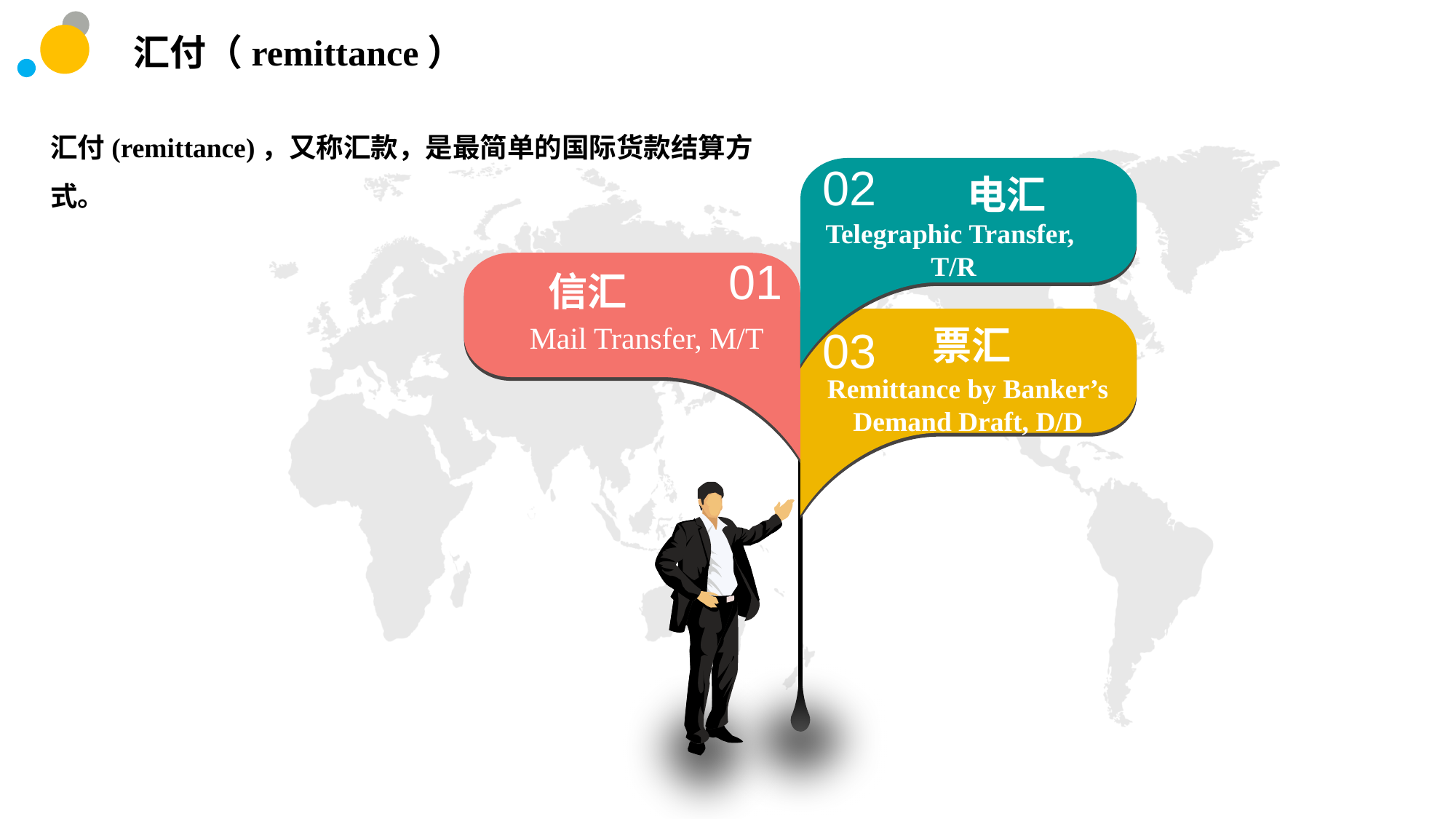

汇付（remittance）
汇付(remittance)，又称汇款，是最简单的国际货款结算方式。
02
电汇
Telegraphic Transfer,
 T/R

01
信汇
Mail Transfer, M/T
03
票汇
Remittance by Banker’s Demand Draft, D/D